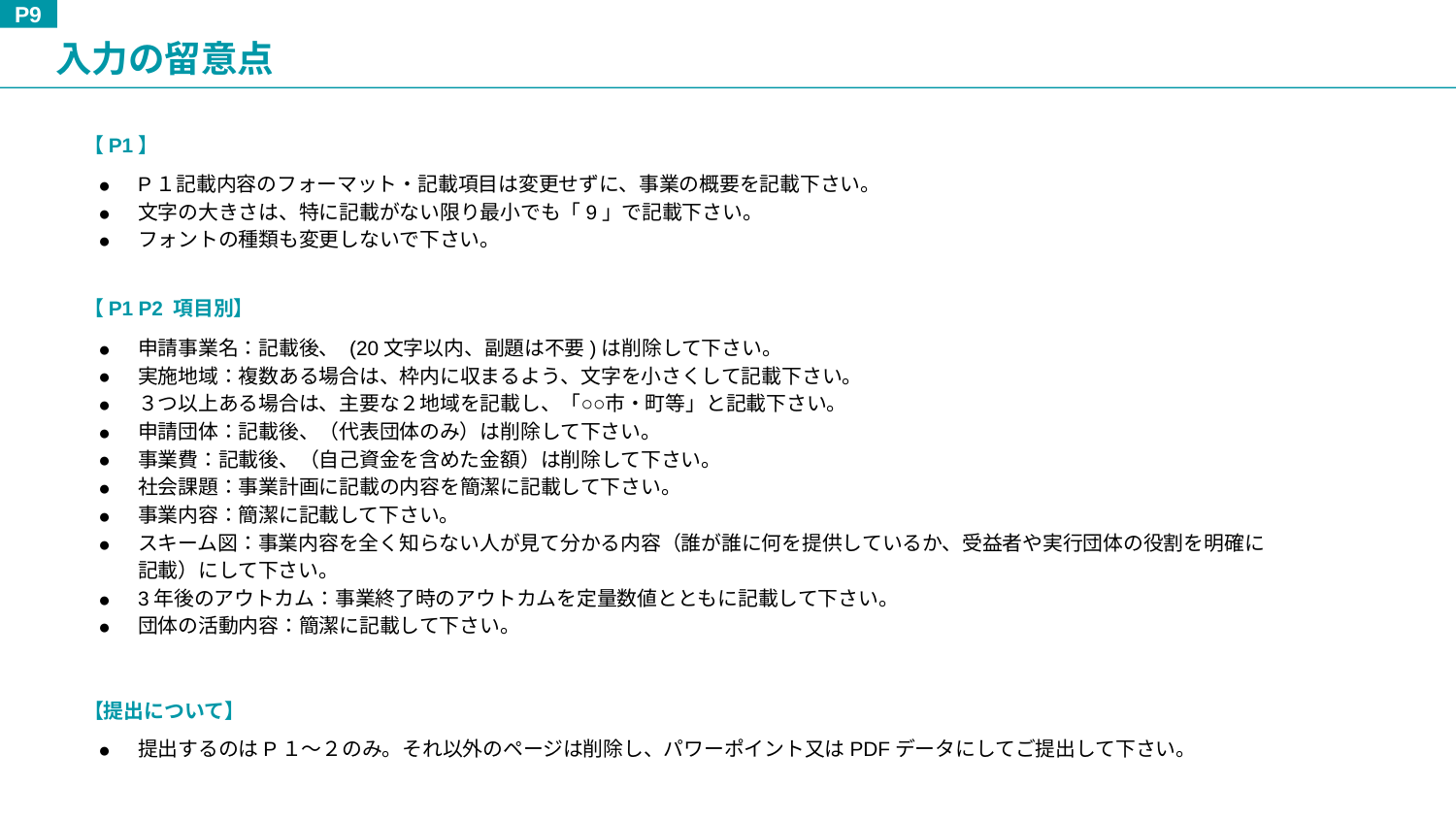

P9
入力の留意点
【P1】
P１記載内容のフォーマット・記載項目は変更せずに、事業の概要を記載下さい。
文字の大きさは、特に記載がない限り最小でも「9」で記載下さい。
フォントの種類も変更しないで下さい。
【P1 P2 項目別】
申請事業名：記載後、 (20文字以内、副題は不要)は削除して下さい。
実施地域：複数ある場合は、枠内に収まるよう、文字を小さくして記載下さい。
３つ以上ある場合は、主要な２地域を記載し、「○○市・町等」と記載下さい。
申請団体：記載後、（代表団体のみ）は削除して下さい。
事業費：記載後、（自己資金を含めた金額）は削除して下さい。
社会課題：事業計画に記載の内容を簡潔に記載して下さい。
事業内容：簡潔に記載して下さい。
スキーム図：事業内容を全く知らない人が見て分かる内容（誰が誰に何を提供しているか、受益者や実行団体の役割を明確に記載）にして下さい。
3年後のアウトカム：事業終了時のアウトカムを定量数値とともに記載して下さい。
団体の活動内容：簡潔に記載して下さい。
【提出について】
提出するのはP１～２のみ。それ以外のページは削除し、パワーポイント又はPDFデータにしてご提出して下さい。